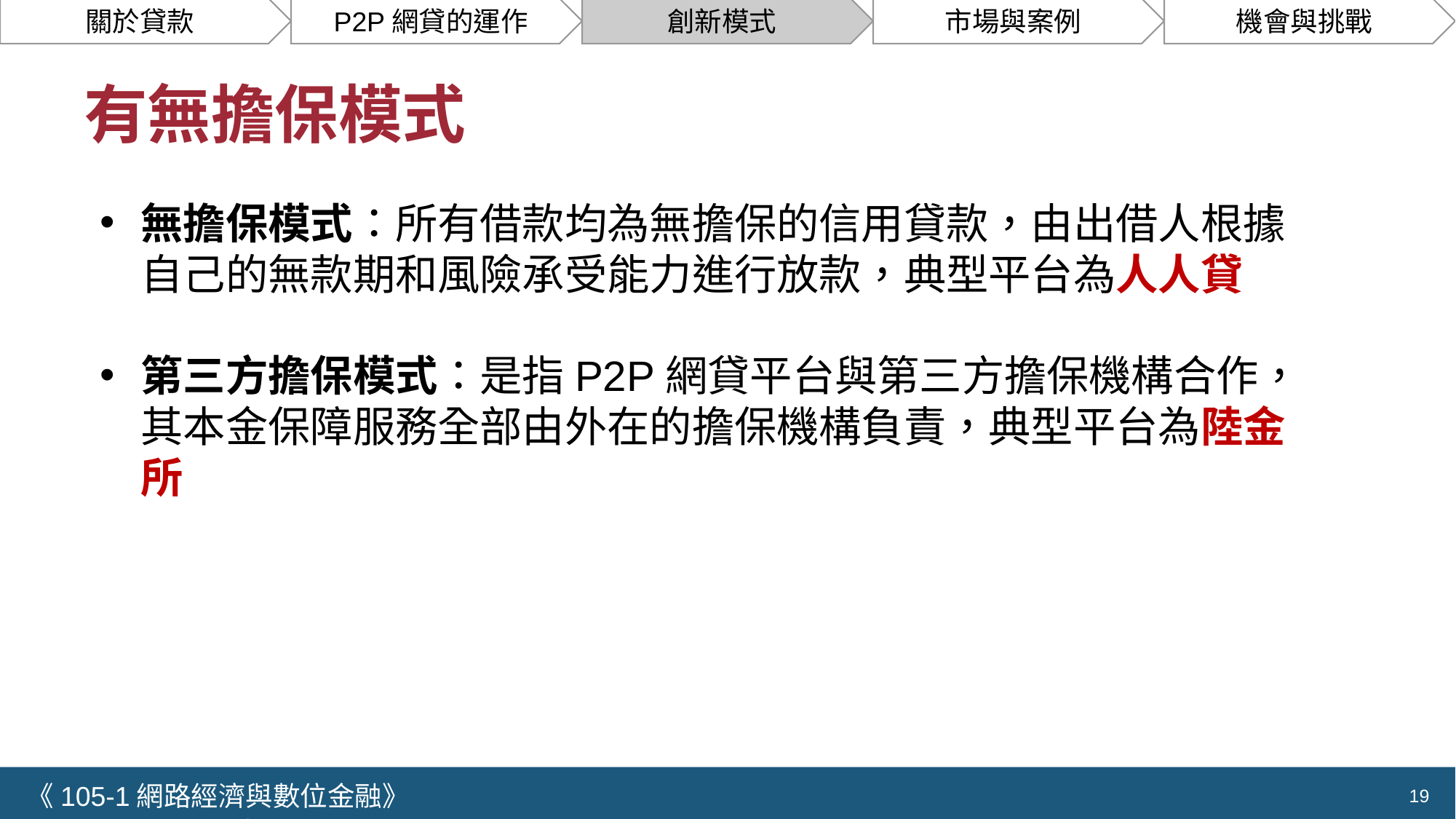

P2P網貸的運作
創新模式
市場與案例
機會與挑戰
關於貸款
# 有無擔保模式
無擔保模式：所有借款均為無擔保的信用貸款，由出借人根據自己的無款期和風險承受能力進行放款，典型平台為人人貸

第三方擔保模式：是指P2P網貸平台與第三方擔保機構合作，其本金保障服務全部由外在的擔保機構負責，典型平台為陸金所

《105-1網路經濟與數位金融》                                                                                                                                             NCTU.IIM.IEBI Lab
19